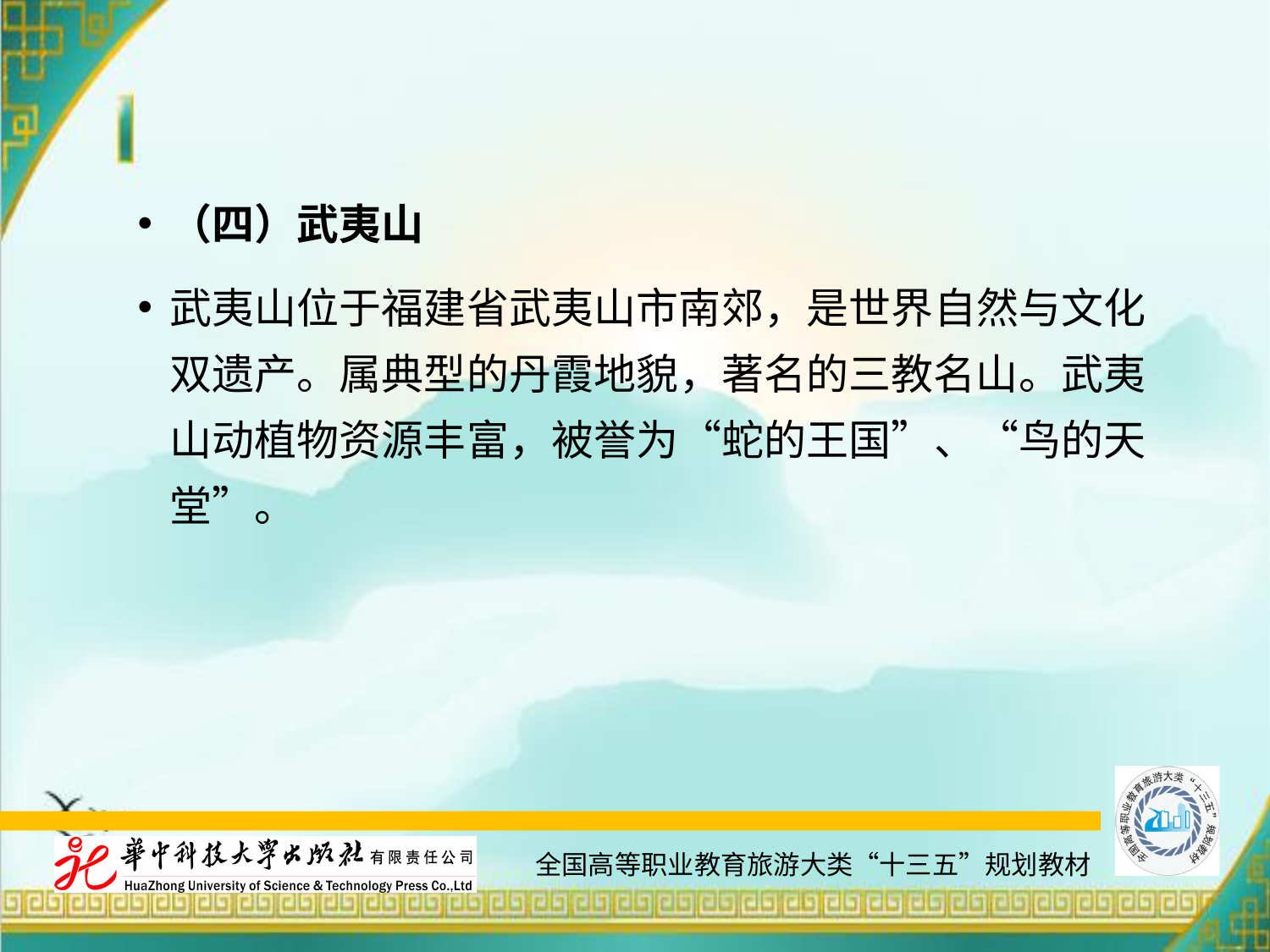

#
（四）武夷山
武夷山位于福建省武夷山市南郊，是世界自然与文化双遗产。属典型的丹霞地貌，著名的三教名山。武夷山动植物资源丰富，被誉为“蛇的王国”、“鸟的天堂”。